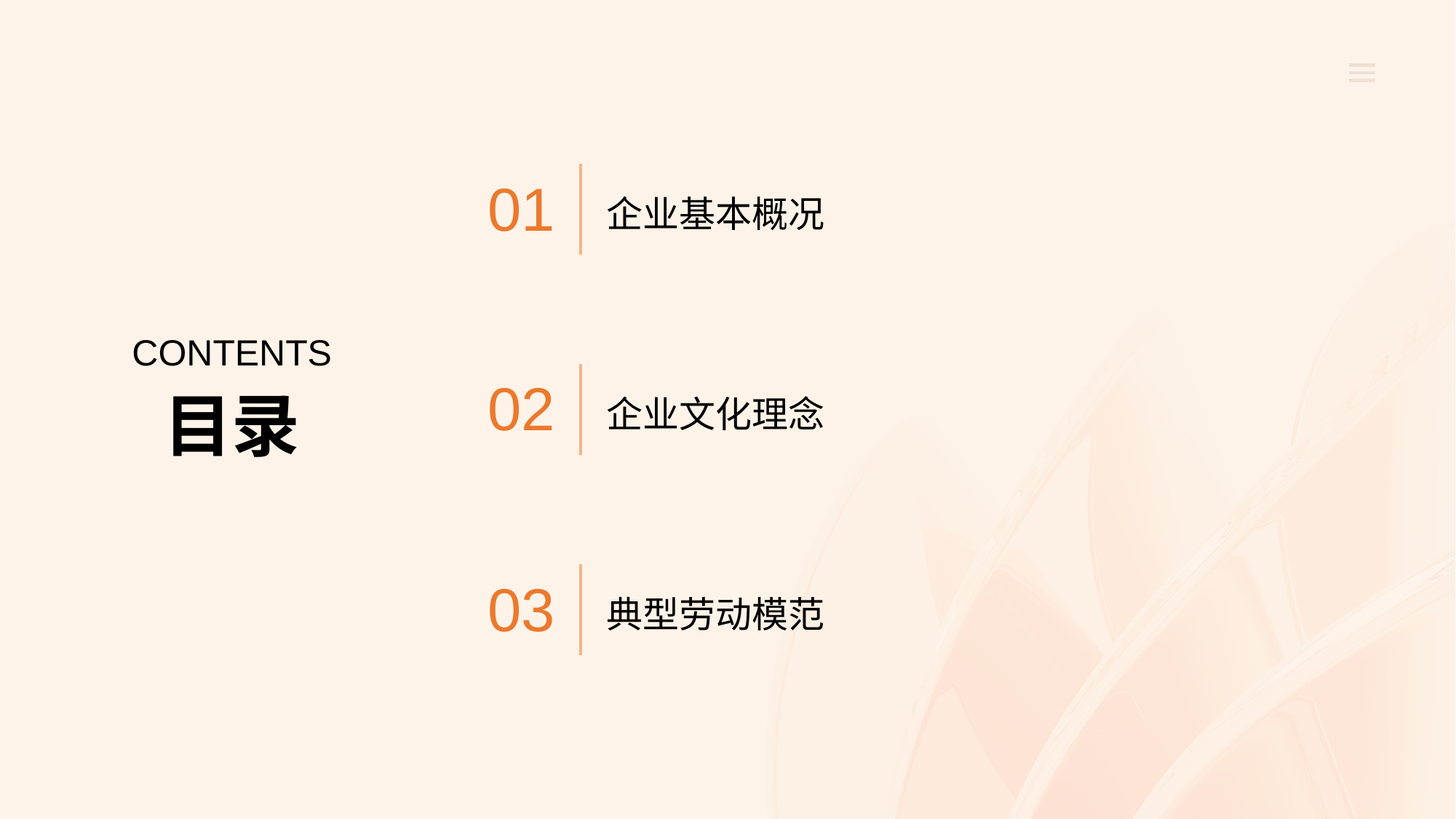

企业基本概况

01
CONTENTS
企业文化理念

02
目录
典型劳动模范

03